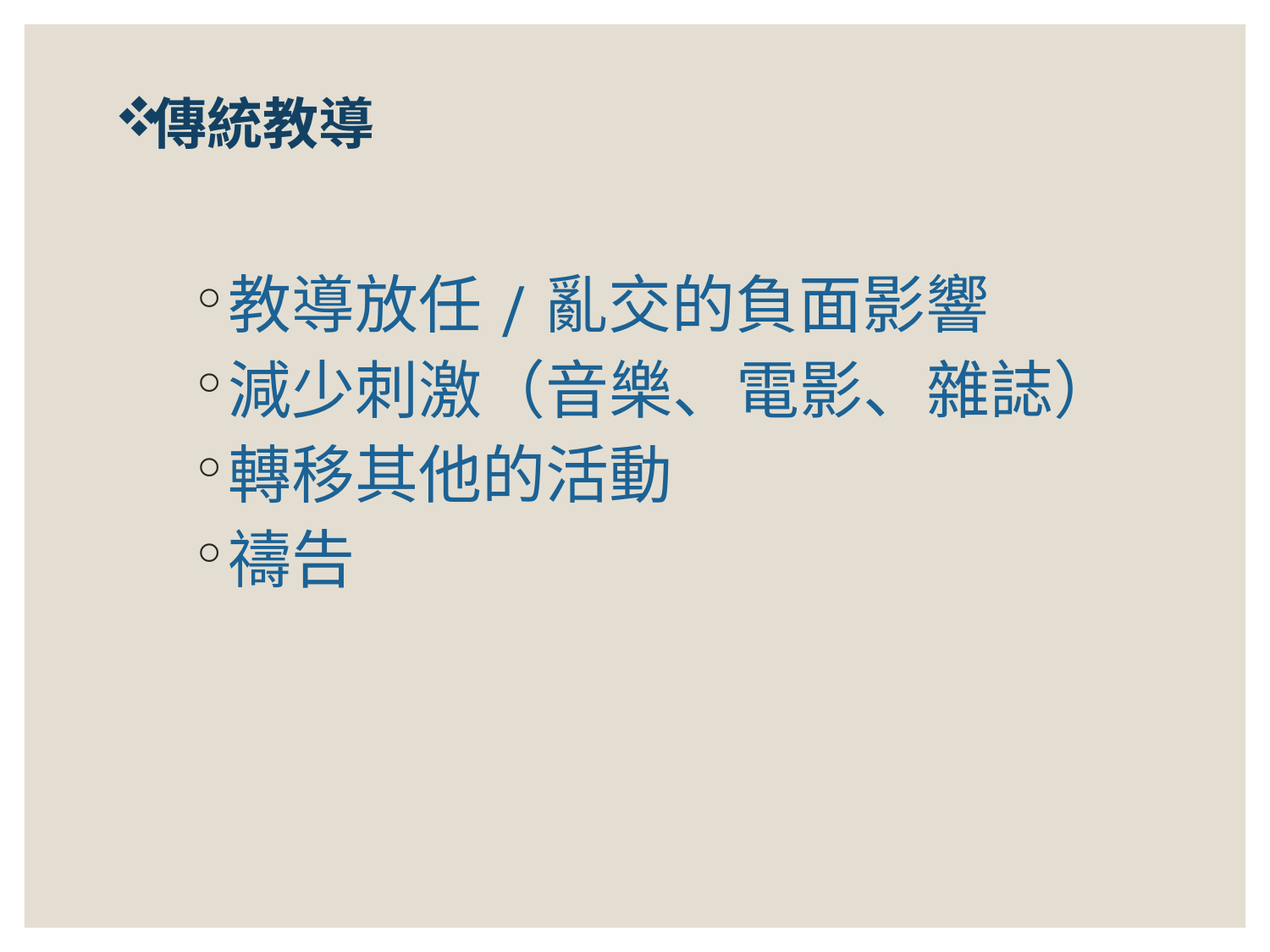

# 傳統教導

教導放任/亂交的負面影響
減少刺激（音樂、電影、雜誌）
轉移其他的活動
禱告